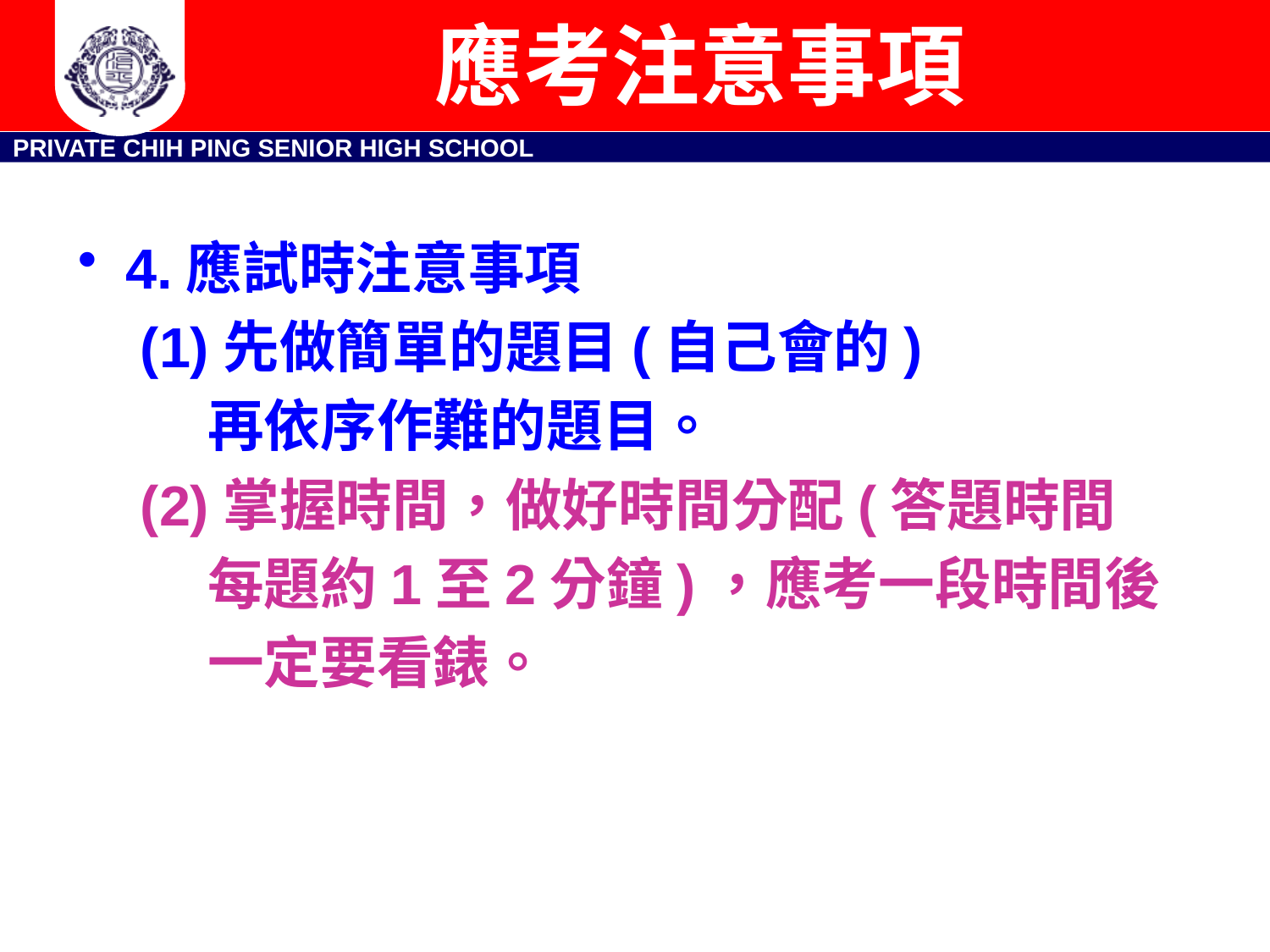

# 應考注意事項
4.應試時注意事項
    (1)先做簡單的題目(自己會的)
         再依序作難的題目。
    (2)掌握時間，做好時間分配(答題時間
         每題約1至2分鐘)，應考一段時間後
         一定要看錶。